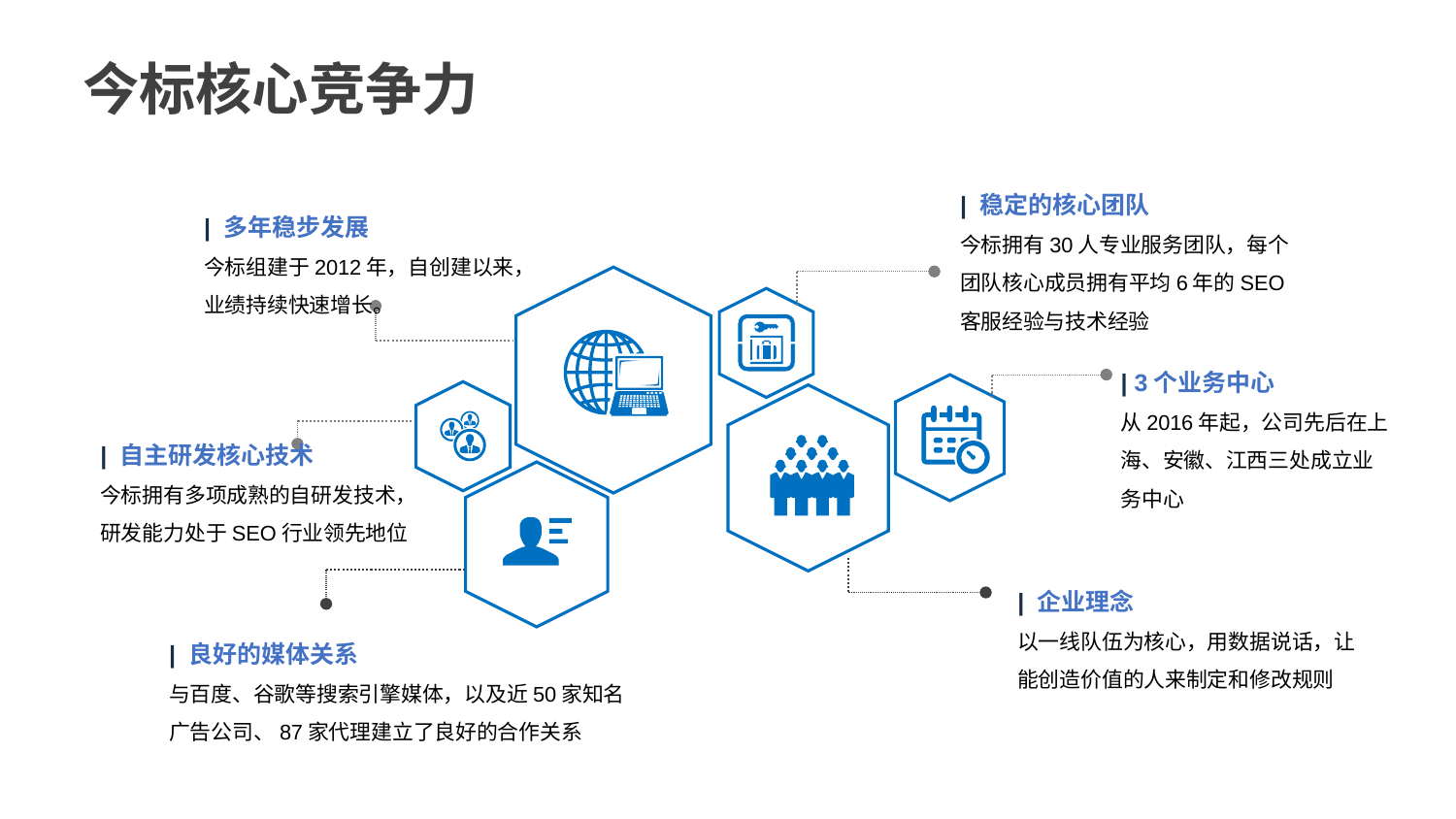

# 今标核心竞争力
| 稳定的核心团队
今标拥有30人专业服务团队，每个团队核心成员拥有平均6年的SEO客服经验与技术经验
| 多年稳步发展
今标组建于2012年，自创建以来，业绩持续快速增长。

| 3个业务中心
从2016年起，公司先后在上海、安徽、江西三处成立业务中心

| 自主研发核心技术
今标拥有多项成熟的自研发技术，研发能力处于SEO行业领先地位

| 企业理念
以一线队伍为核心，用数据说话，让能创造价值的人来制定和修改规则
| 良好的媒体关系
与百度、谷歌等搜索引擎媒体，以及近50家知名广告公司、87家代理建立了良好的合作关系